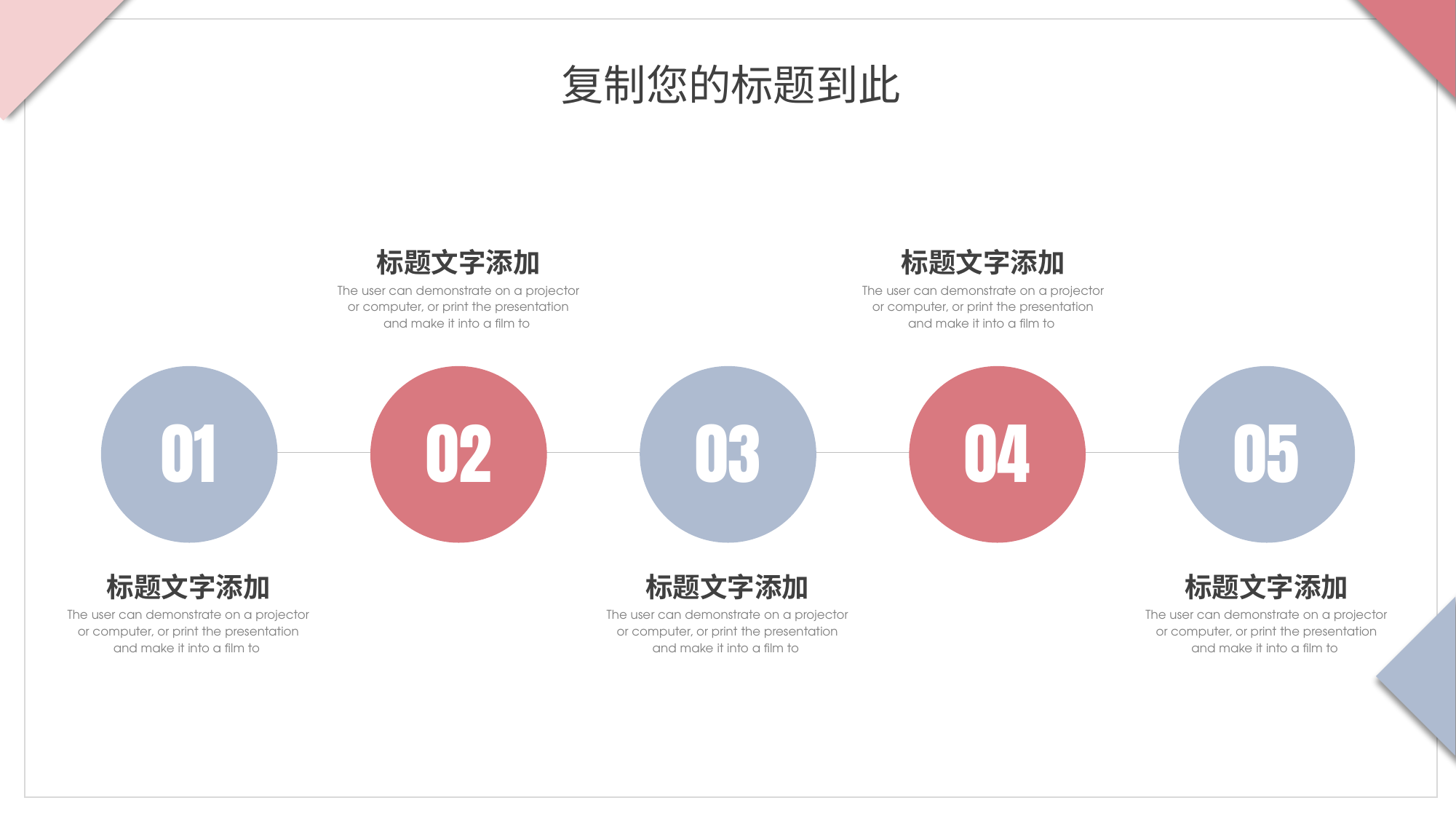

标题文字添加
The user can demonstrate on a projector or computer, or print the presentation and make it into a film to
标题文字添加
The user can demonstrate on a projector or computer, or print the presentation and make it into a film to

01
02
03
04
05
标题文字添加
The user can demonstrate on a projector or computer, or print the presentation and make it into a film to
标题文字添加
The user can demonstrate on a projector or computer, or print the presentation and make it into a film to
标题文字添加
The user can demonstrate on a projector or computer, or print the presentation and make it into a film to